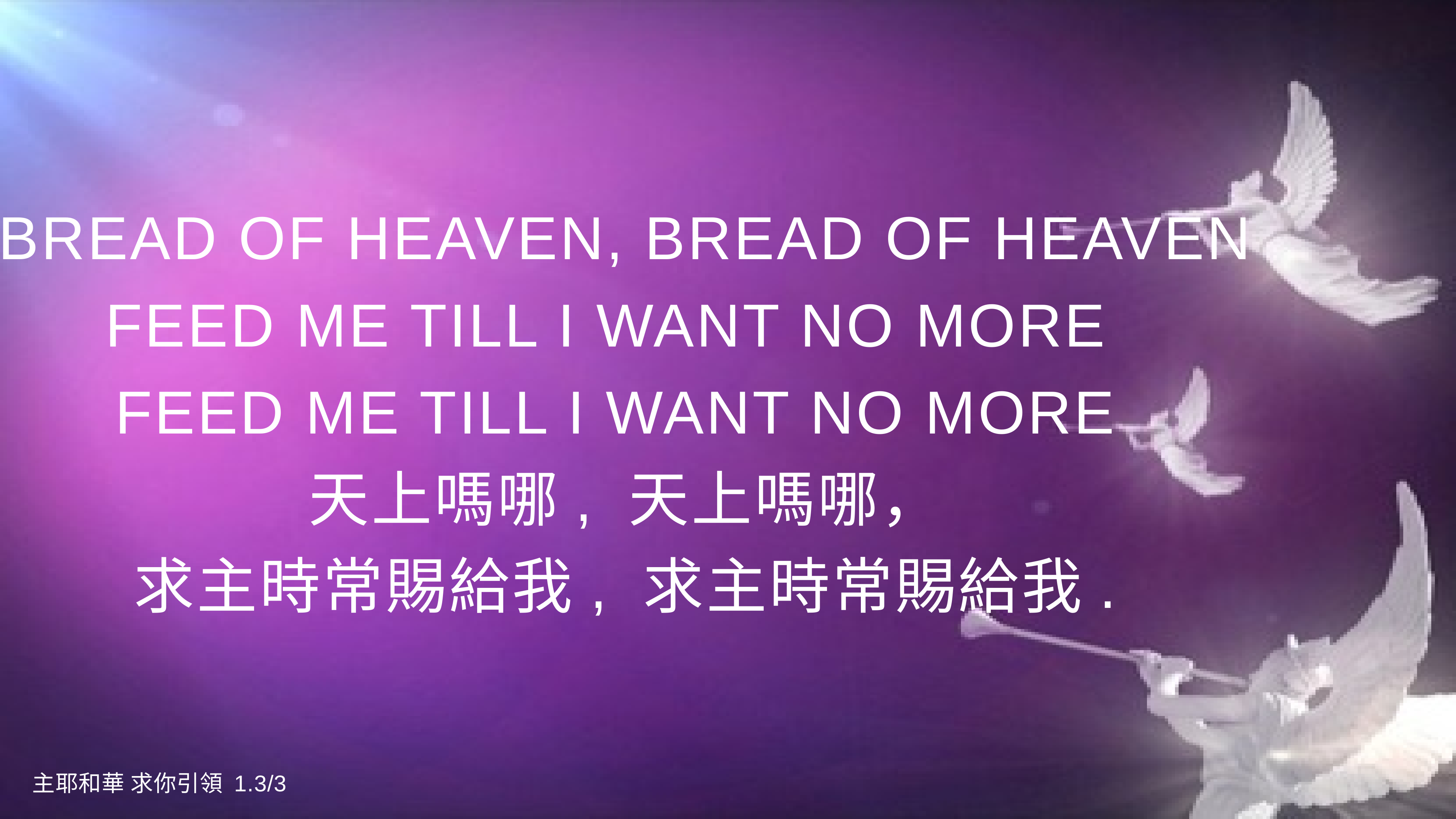

Bread of heaven, Bread of heaven
Feed me till I want no more
Feed me till I want no more
天上嗎哪, 天上嗎哪，
求主時常賜給我, 求主時常賜給我.
主耶和華 求你引領 1.3/3